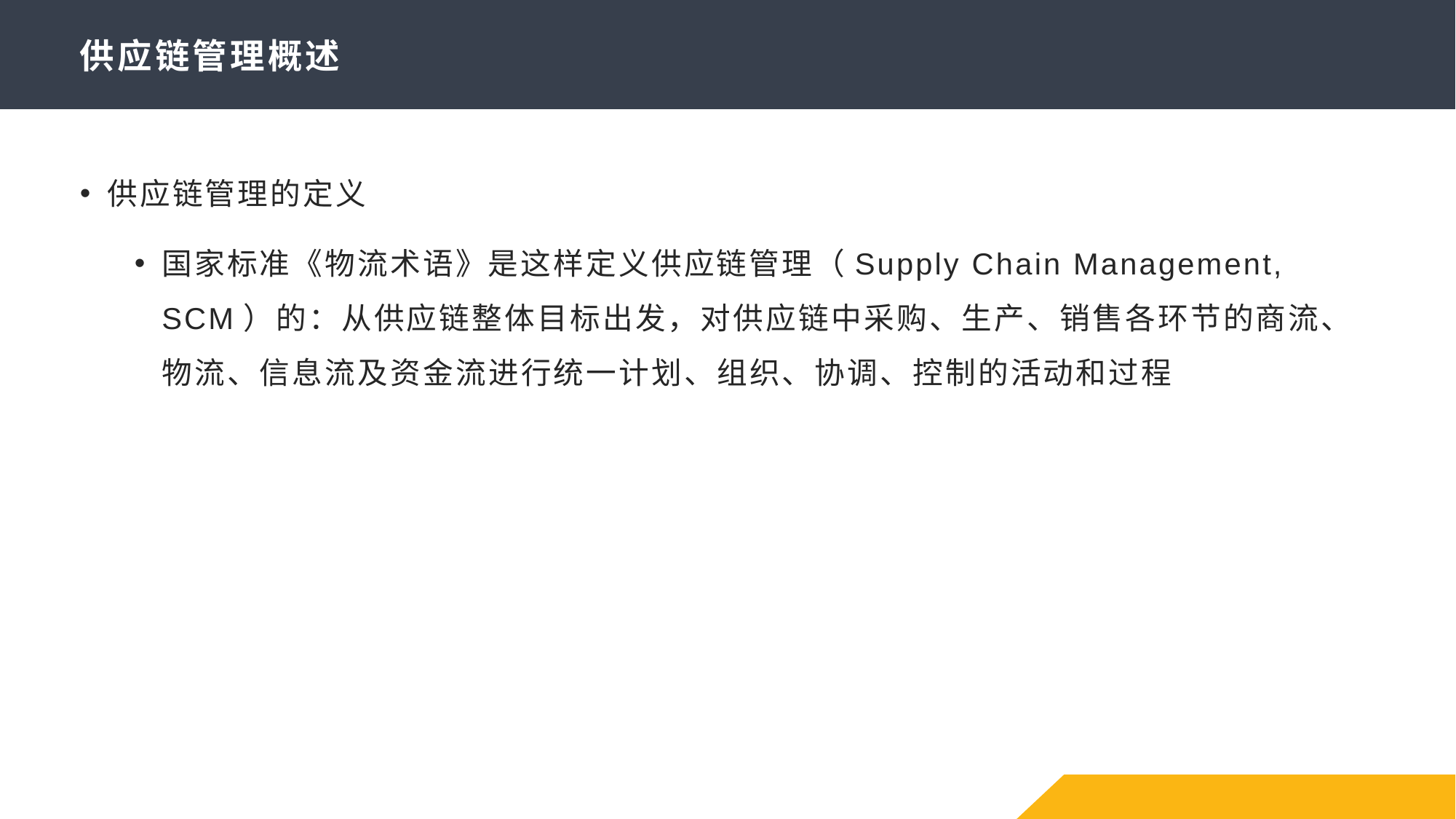

# 供应链管理概述
供应链管理的定义
国家标准《物流术语》是这样定义供应链管理（Supply Chain Management, SCM）的：从供应链整体目标出发，对供应链中采购、生产、销售各环节的商流、物流、信息流及资金流进行统一计划、组织、协调、控制的活动和过程